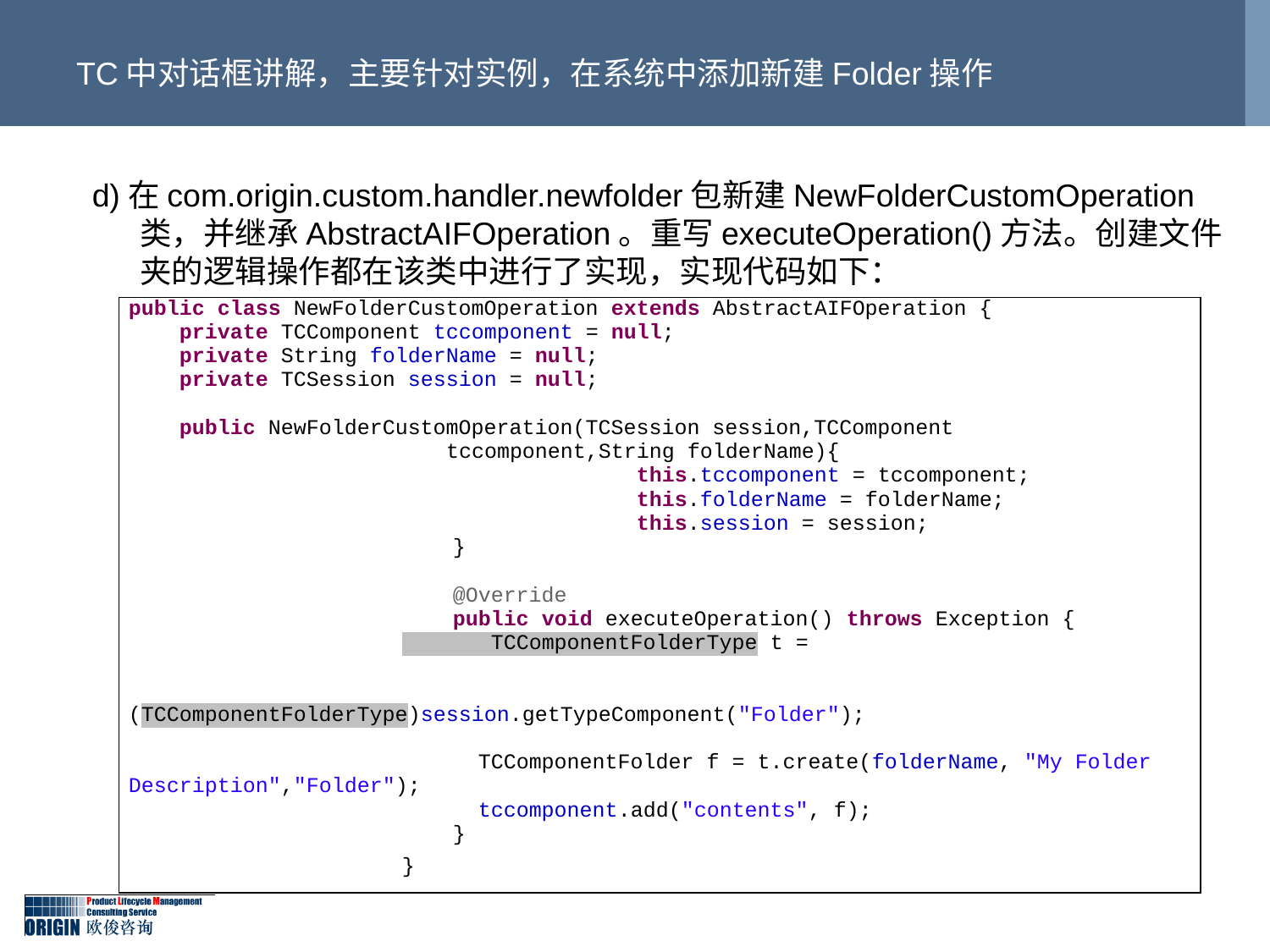

# TC中对话框讲解，主要针对实例，在系统中添加新建Folder操作
d)在com.origin.custom.handler.newfolder包新建NewFolderCustomOperation类，并继承AbstractAIFOperation。重写executeOperation()方法。创建文件夹的逻辑操作都在该类中进行了实现，实现代码如下：

| public class NewFolderCustomOperation extends AbstractAIFOperation { private TCComponent tccomponent = null; private String folderName = null; private TCSession session = null; public NewFolderCustomOperation(TCSession session,TCComponent tccomponent,String folderName){ this.tccomponent = tccomponent; this.folderName = folderName; this.session = session; } @Override public void executeOperation() throws Exception { TCComponentFolderType t = (TCComponentFolderType)session.getTypeComponent("Folder"); TCComponentFolder f = t.create(folderName, "My Folder Description","Folder"); tccomponent.add("contents", f); } } |
| --- |